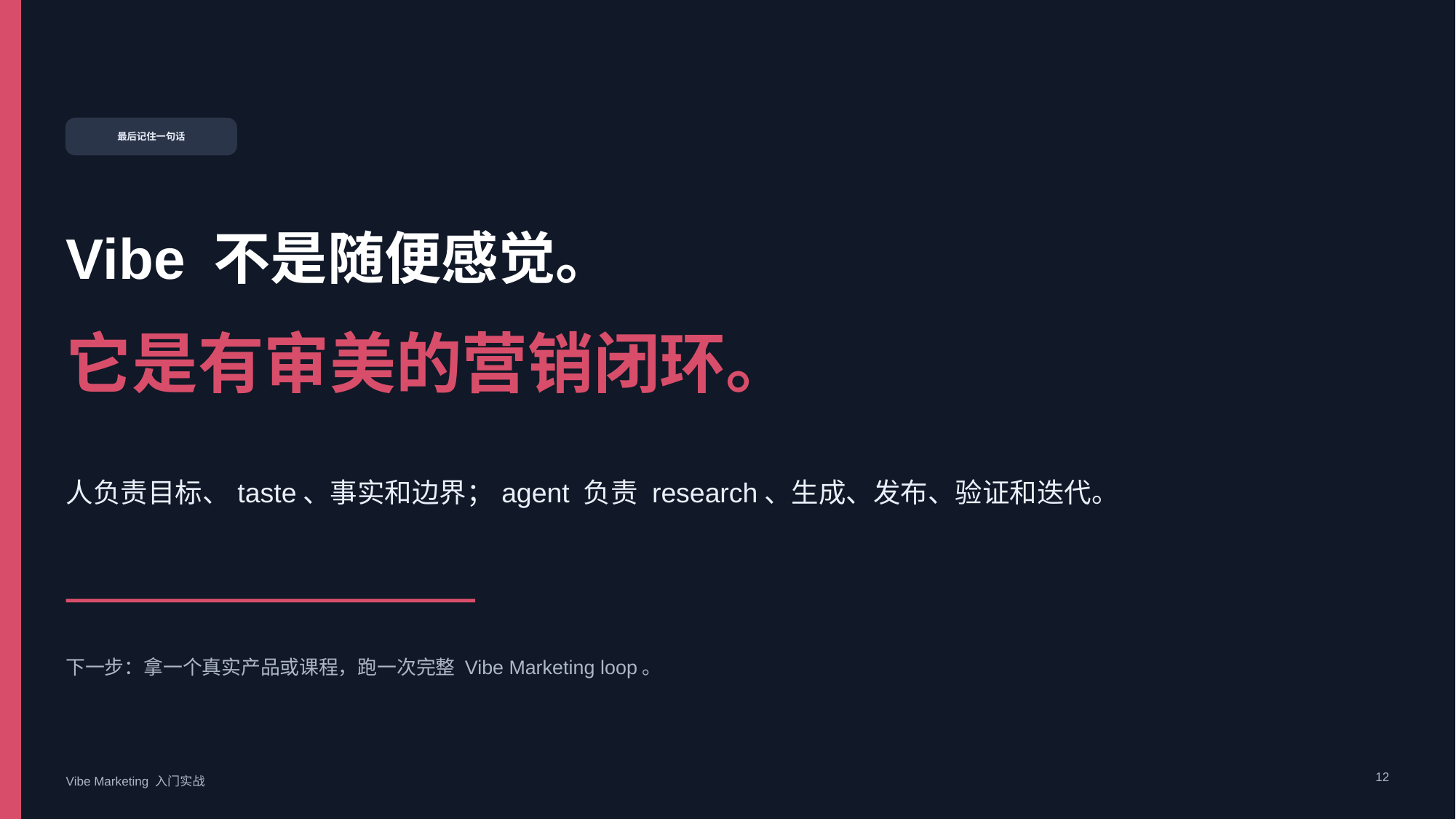

最后记住一句话
Vibe 不是随便感觉。
它是有审美的营销闭环。
人负责目标、taste、事实和边界；agent 负责 research、生成、发布、验证和迭代。

下一步：拿一个真实产品或课程，跑一次完整 Vibe Marketing loop。
Vibe Marketing 入门实战
12